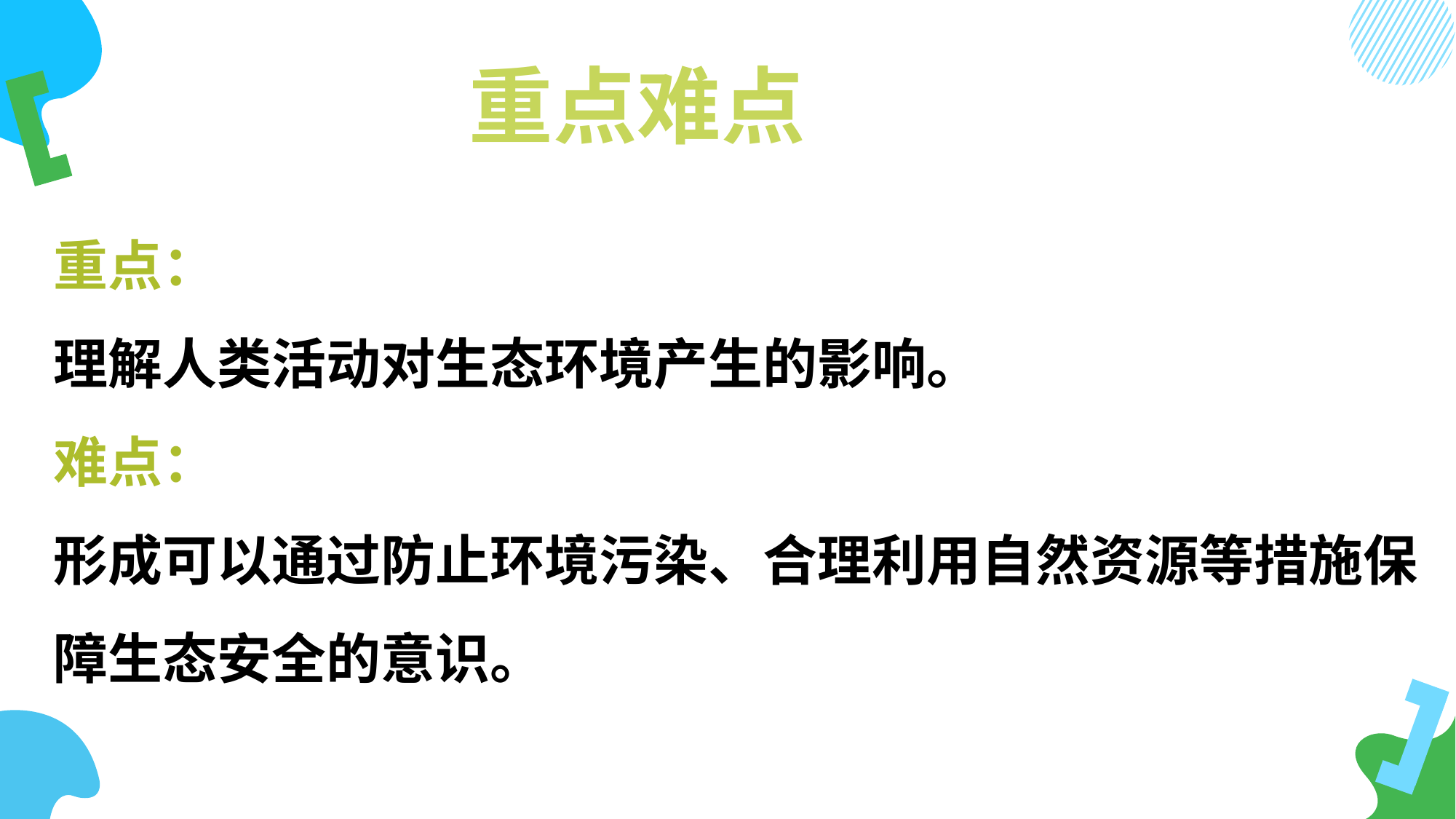

重点难点
重点：
理解人类活动对生态环境产生的影响。
难点：
形成可以通过防止环境污染、合理利用自然资源等措施保障生态安全的意识。